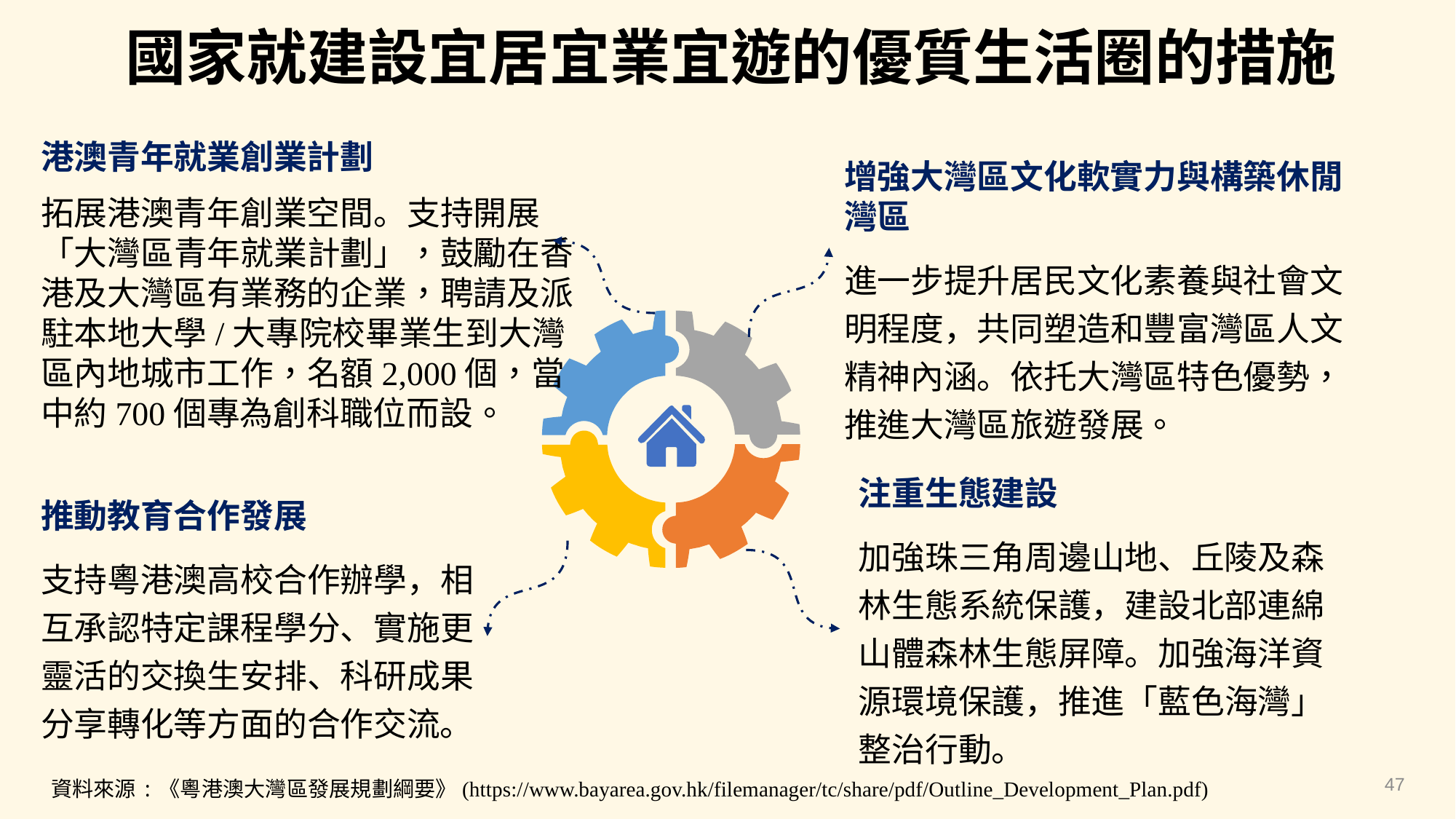

國家就建設宜居宜業宜遊的優質生活圈的措施
港澳青年就業創業計劃
拓展港澳青年創業空間。支持開展「大灣區青年就業計劃」，鼓勵在香港及大灣區有業務的企業，聘請及派駐本地大學/大專院校畢業生到大灣區內地城市工作，名額2,000個，當中約700個專為創科職位而設。
增強大灣區文化軟實力與構築休閒灣區
進一步提升居民文化素養與社會文明程度，共同塑造和豐富灣區人文精神內涵。依托大灣區特色優勢，推進大灣區旅遊發展。

注重生態建設
加強珠三角周邊山地、丘陵及森林生態系統保護，建設北部連綿山體森林生態屏障。加強海洋資源環境保護，推進「藍色海灣」整治行動。
推動教育合作發展
支持粵港澳高校合作辦學，相互承認特定課程學分、實施更靈活的交換生安排、科研成果分享轉化等方面的合作交流。
資料來源:《粵港澳大灣區發展規劃綱要》(https://www.bayarea.gov.hk/filemanager/tc/share/pdf/Outline_Development_Plan.pdf)